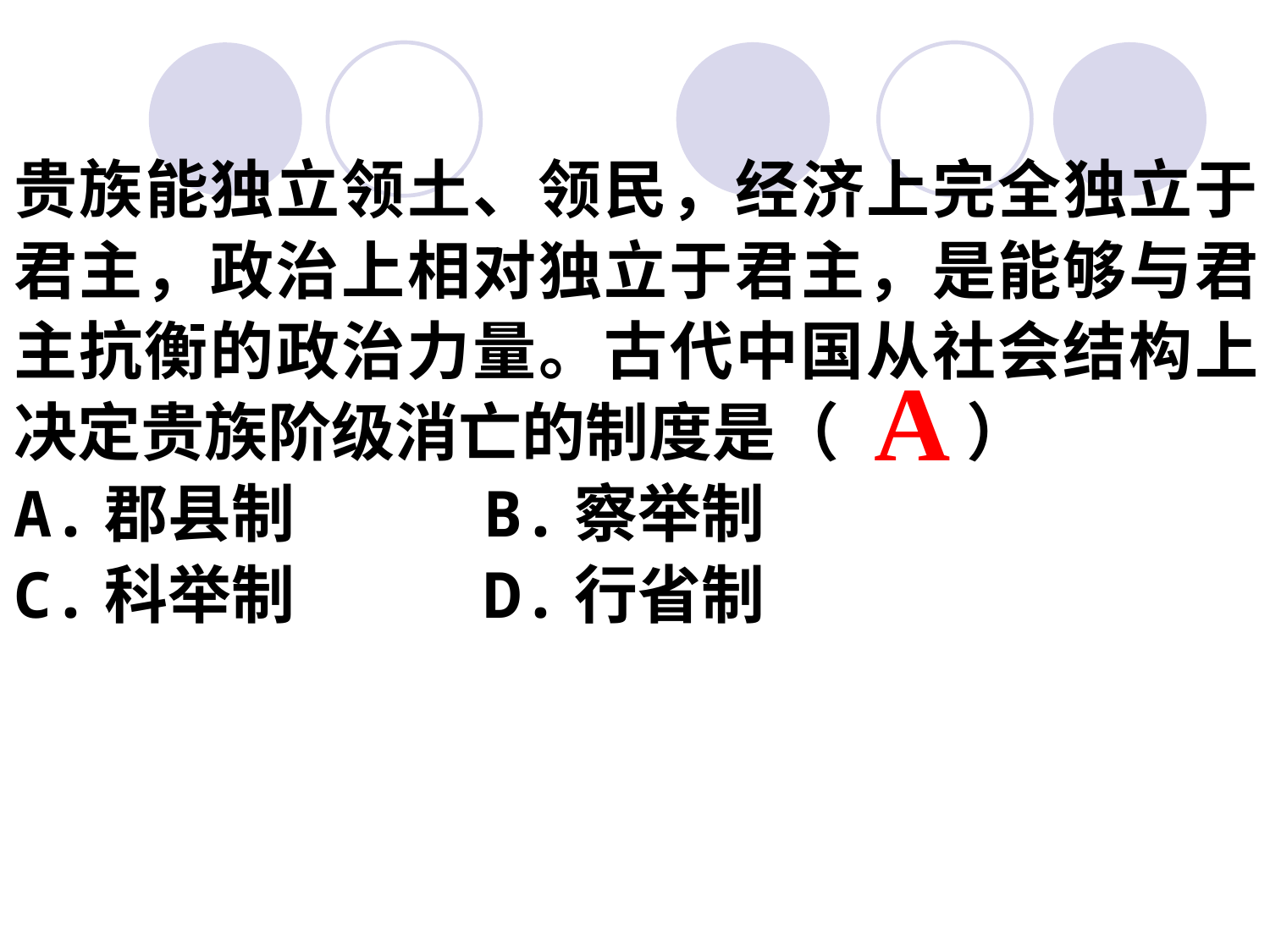

贵族能独立领土、领民，经济上完全独立于君主，政治上相对独立于君主，是能够与君主抗衡的政治力量。古代中国从社会结构上决定贵族阶级消亡的制度是（　　）
A.郡县制            B.察举制
C.科举制            D.行省制
A